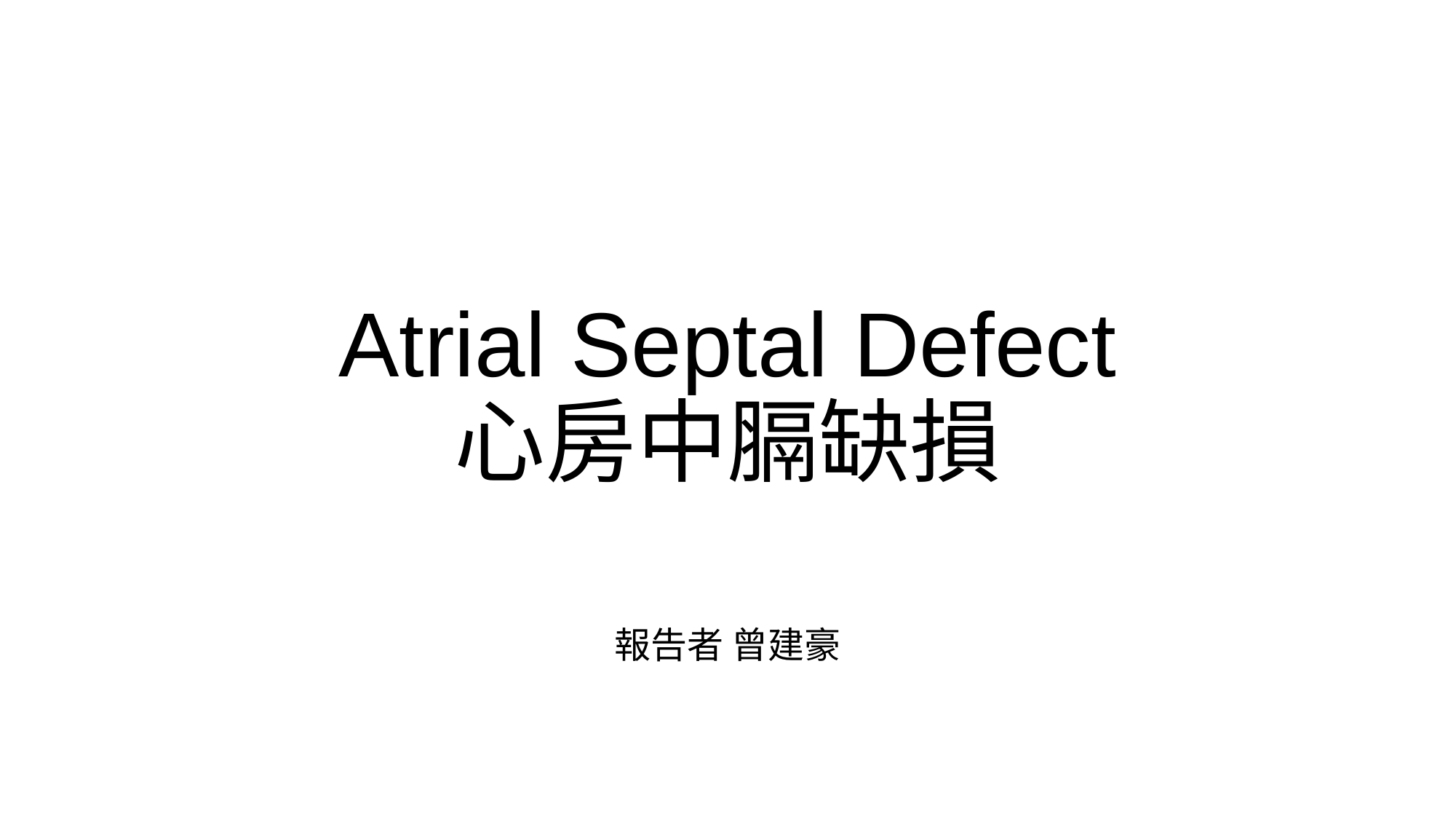

# Atrial Septal Defect 心房中膈缺損

報告者 曾建豪